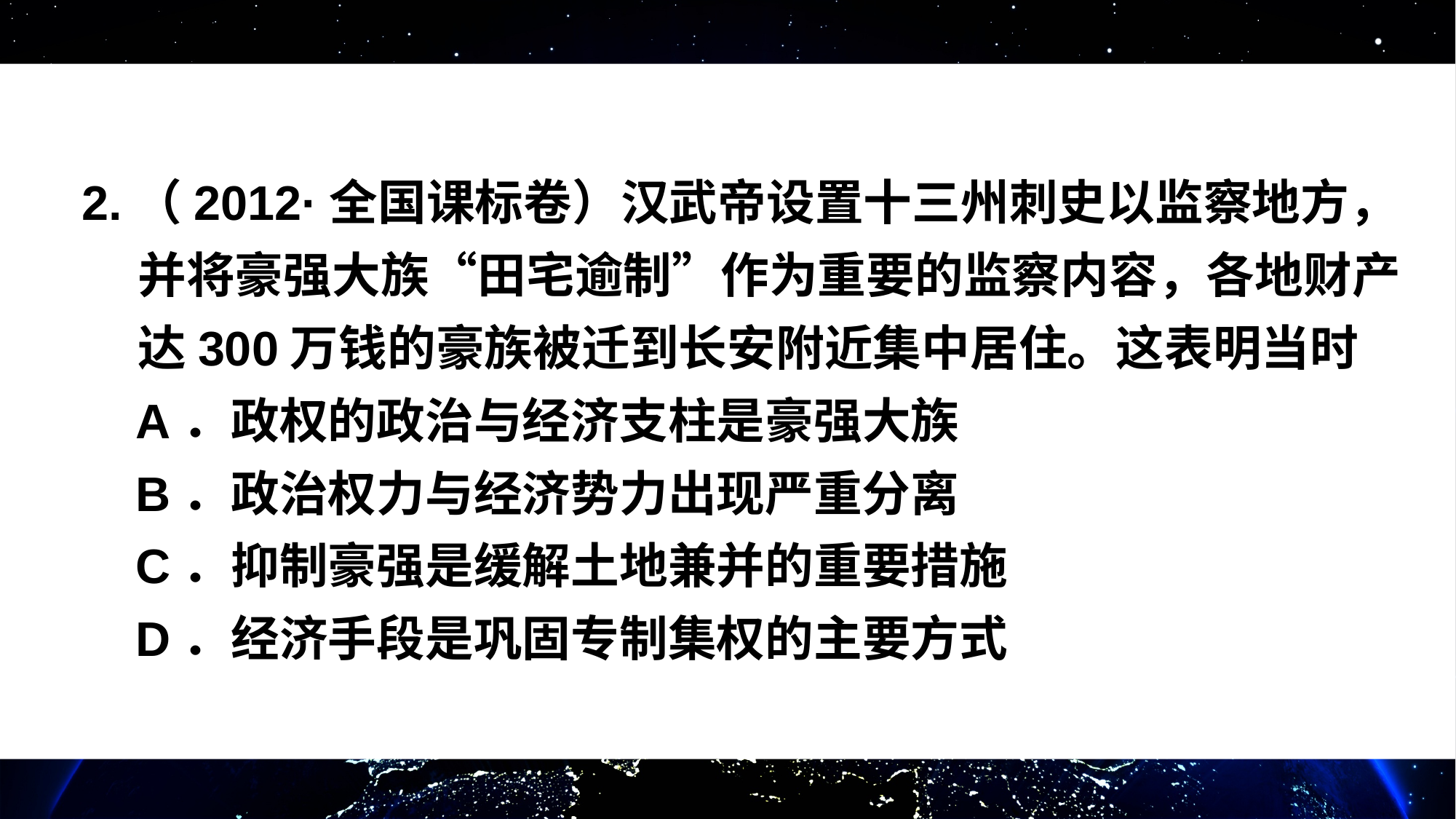

2.（2012·全国课标卷）汉武帝设置十三州刺史以监察地方，
    并将豪强大族“田宅逾制”作为重要的监察内容，各地财产
    达300万钱的豪族被迁到长安附近集中居住。这表明当时
    A．政权的政治与经济支柱是豪强大族
    B．政治权力与经济势力出现严重分离
    C．抑制豪强是缓解土地兼并的重要措施
    D．经济手段是巩固专制集权的主要方式